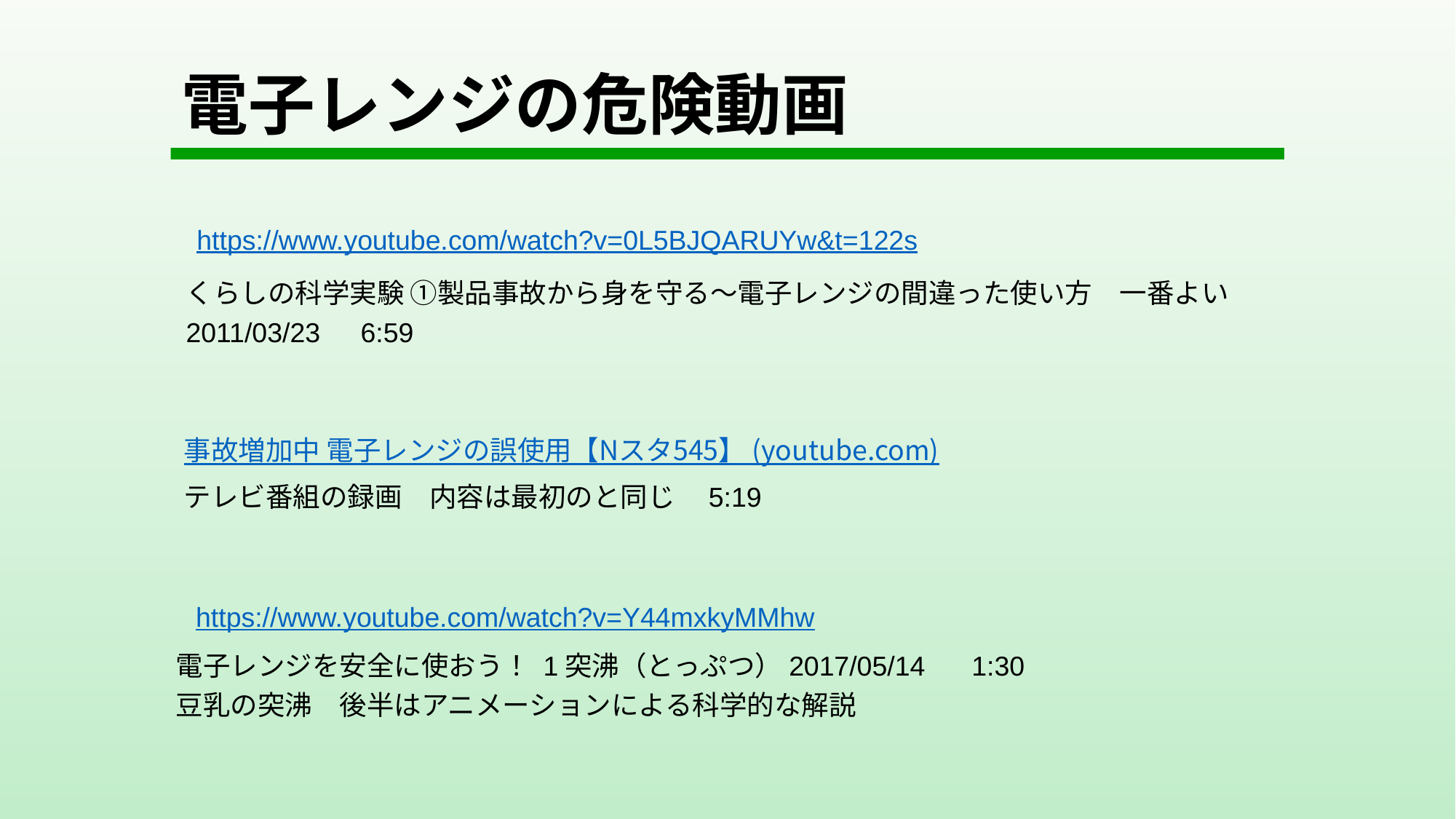

# 電子レンジの危険動画
https://www.youtube.com/watch?v=0L5BJQARUYw&t=122s
くらしの科学実験 ①製品事故から身を守る～電子レンジの間違った使い方　一番よい
2011/03/23　6:59
事故増加中 電子レンジの誤使用【Nスタ545】 (youtube.com)
テレビ番組の録画　内容は最初のと同じ　5:19
https://www.youtube.com/watch?v=Y44mxkyMMhw
電子レンジを安全に使おう！ 1突沸（とっぷつ）2017/05/14　 1:30
豆乳の突沸　後半はアニメーションによる科学的な解説